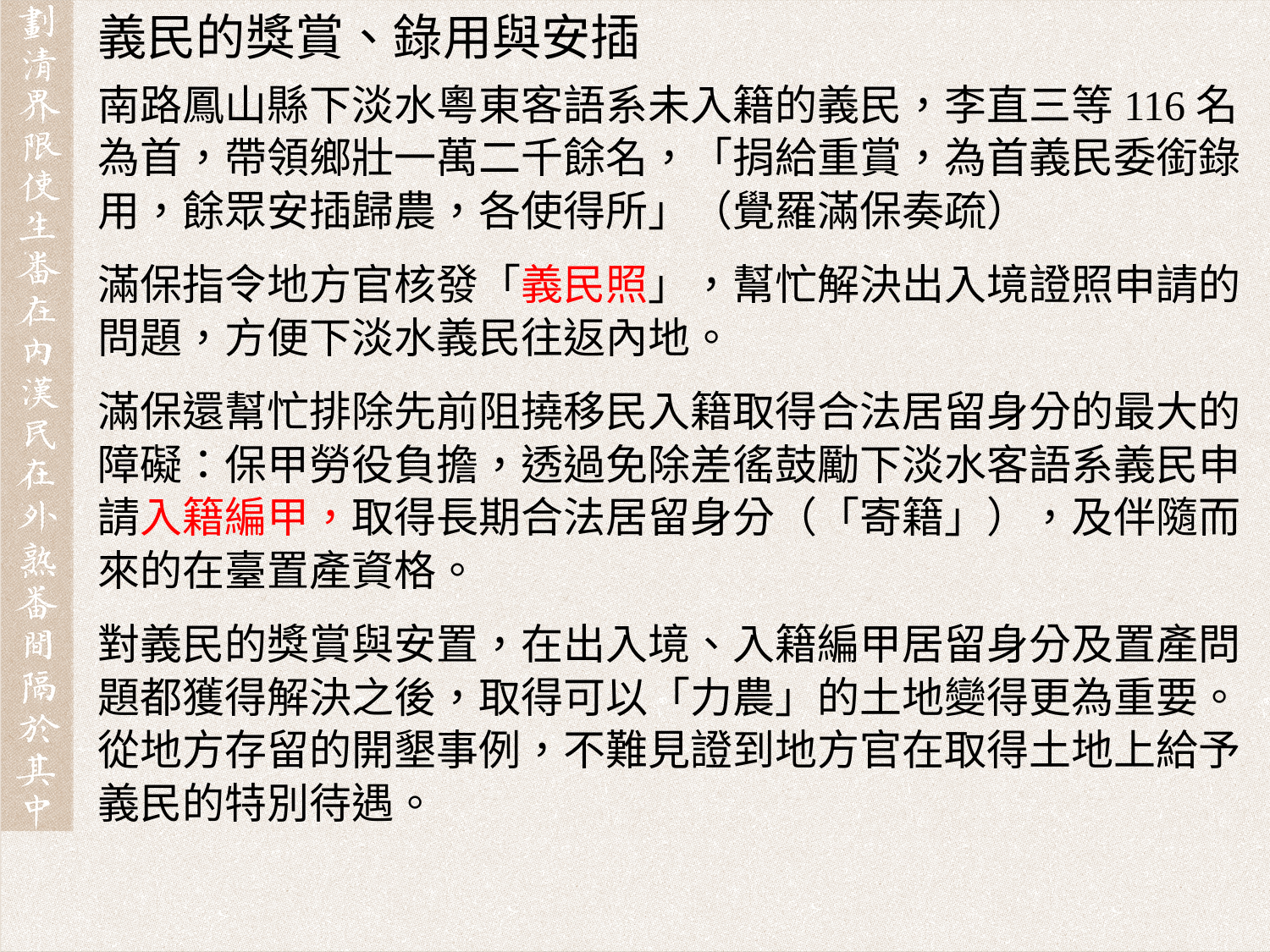

義民的獎賞、錄用與安插
南路鳳山縣下淡水粵東客語系未入籍的義民，李直三等116名為首，帶領鄉壯一萬二千餘名，「捐給重賞，為首義民委銜錄用，餘眾安插歸農，各使得所」（覺羅滿保奏疏）
滿保指令地方官核發「義民照」，幫忙解決出入境證照申請的問題，方便下淡水義民往返內地。
滿保還幫忙排除先前阻撓移民入籍取得合法居留身分的最大的障礙：保甲勞役負擔，透過免除差徭鼓勵下淡水客語系義民申請入籍編甲，取得長期合法居留身分（「寄籍」），及伴隨而來的在臺置產資格。
對義民的獎賞與安置，在出入境、入籍編甲居留身分及置產問題都獲得解決之後，取得可以「力農」的土地變得更為重要。從地方存留的開墾事例，不難見證到地方官在取得土地上給予義民的特別待遇。